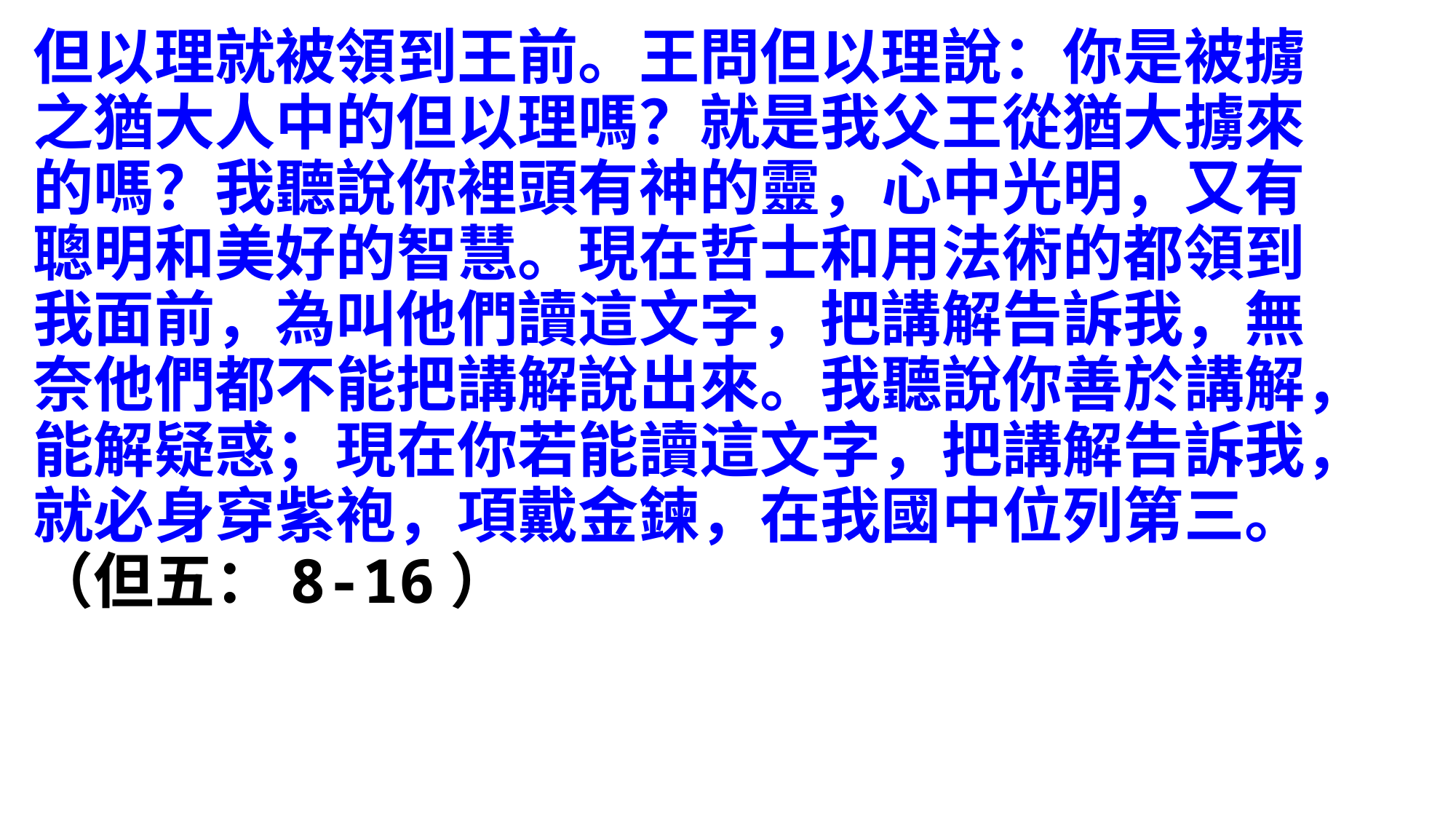

但以理就被領到王前。王問但以理說：你是被擄之猶大人中的但以理嗎？就是我父王從猶大擄來的嗎？我聽說你裡頭有神的靈，心中光明，又有聰明和美好的智慧。現在哲士和用法術的都領到我面前，為叫他們讀這文字，把講解告訴我，無奈他們都不能把講解說出來。我聽說你善於講解，能解疑惑；現在你若能讀這文字，把講解告訴我，就必身穿紫袍，項戴金鍊，在我國中位列第三。（但五：8-16）